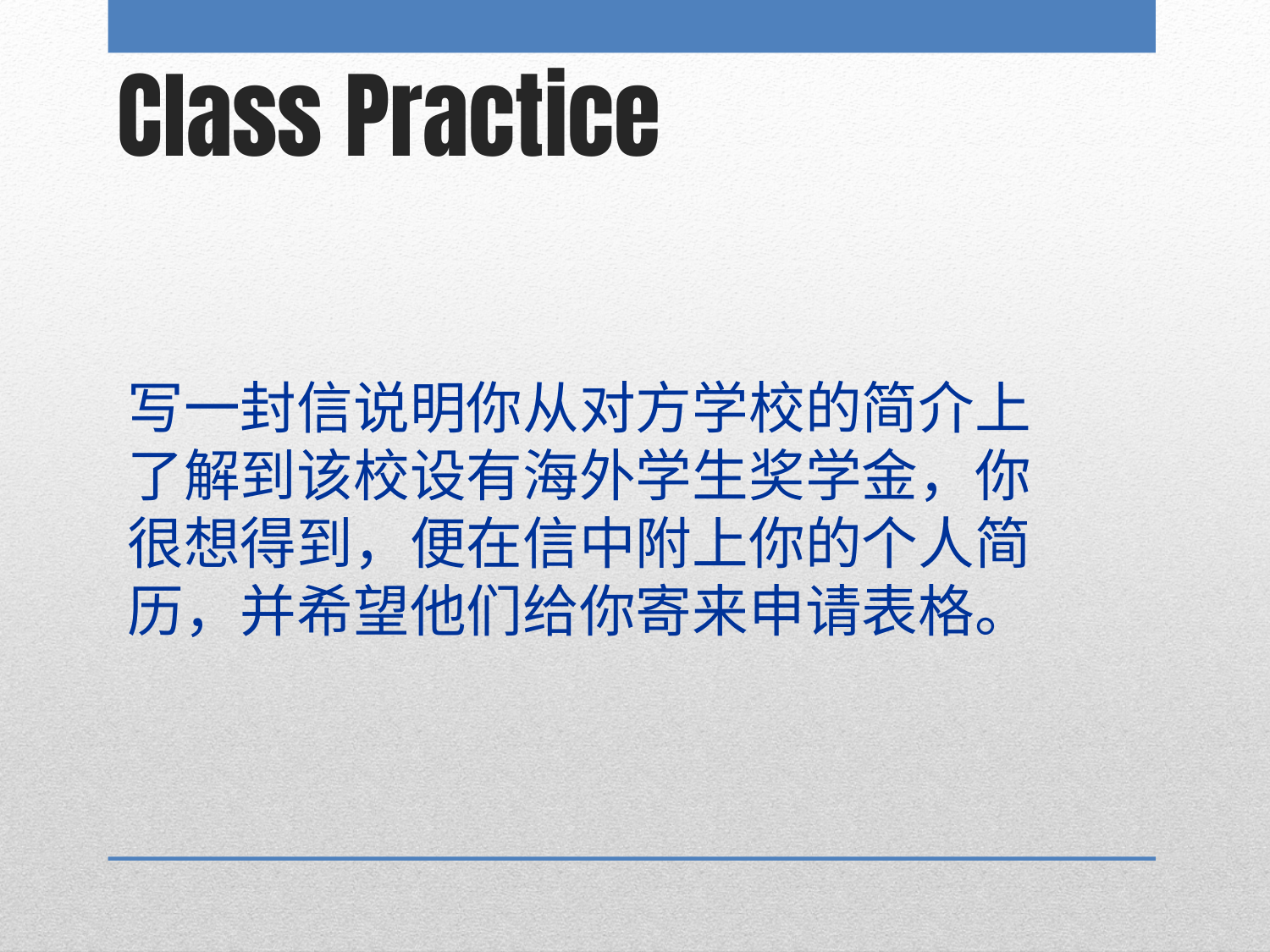

# Class Practice
写一封信说明你从对方学校的简介上了解到该校设有海外学生奖学金，你很想得到，便在信中附上你的个人简历，并希望他们给你寄来申请表格。